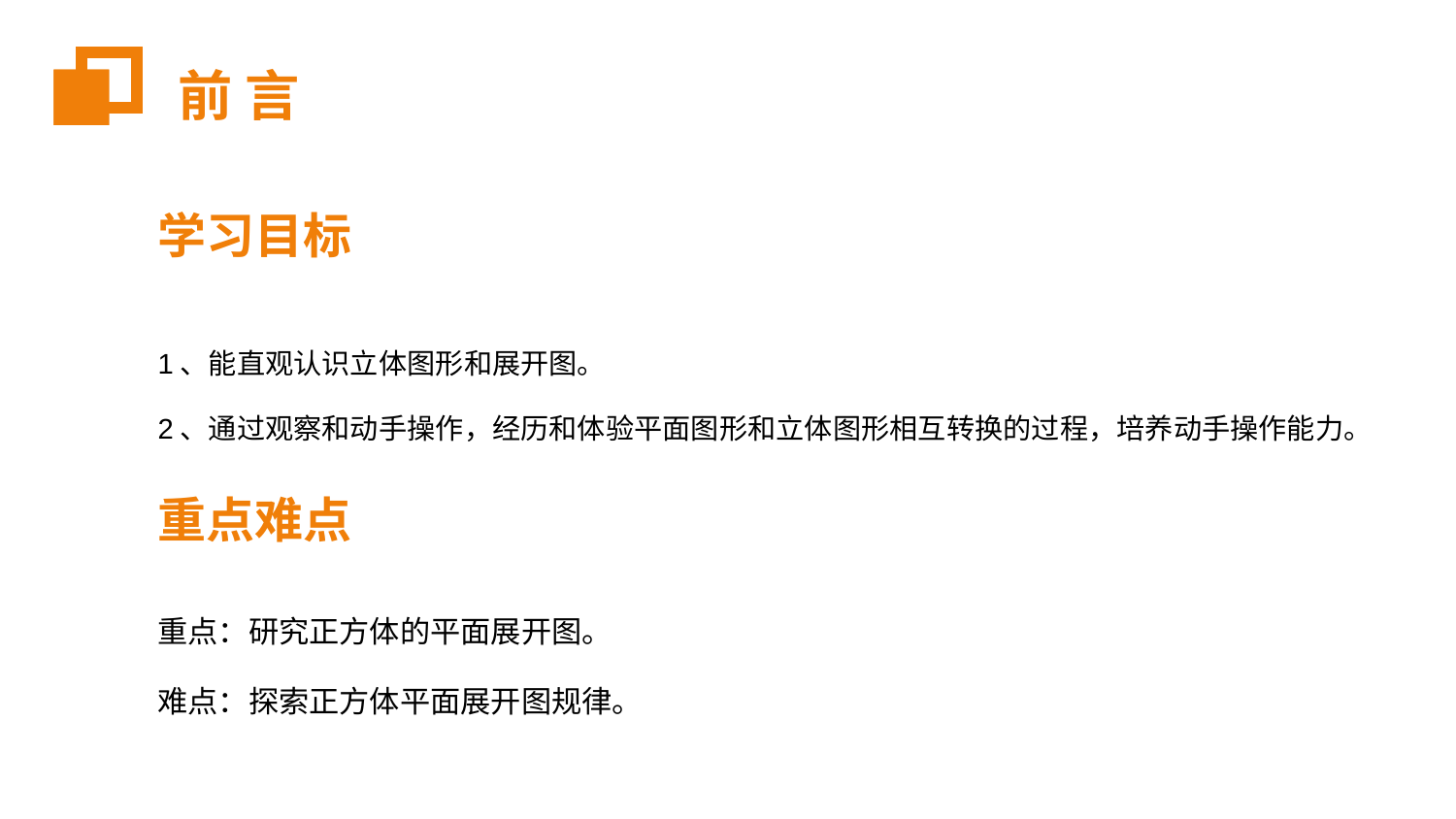

前 言

学习目标
1、能直观认识立体图形和展开图。
2、通过观察和动手操作，经历和体验平面图形和立体图形相互转换的过程，培养动手操作能力。
重点难点
重点：研究正方体的平面展开图。
难点：探索正方体平面展开图规律。